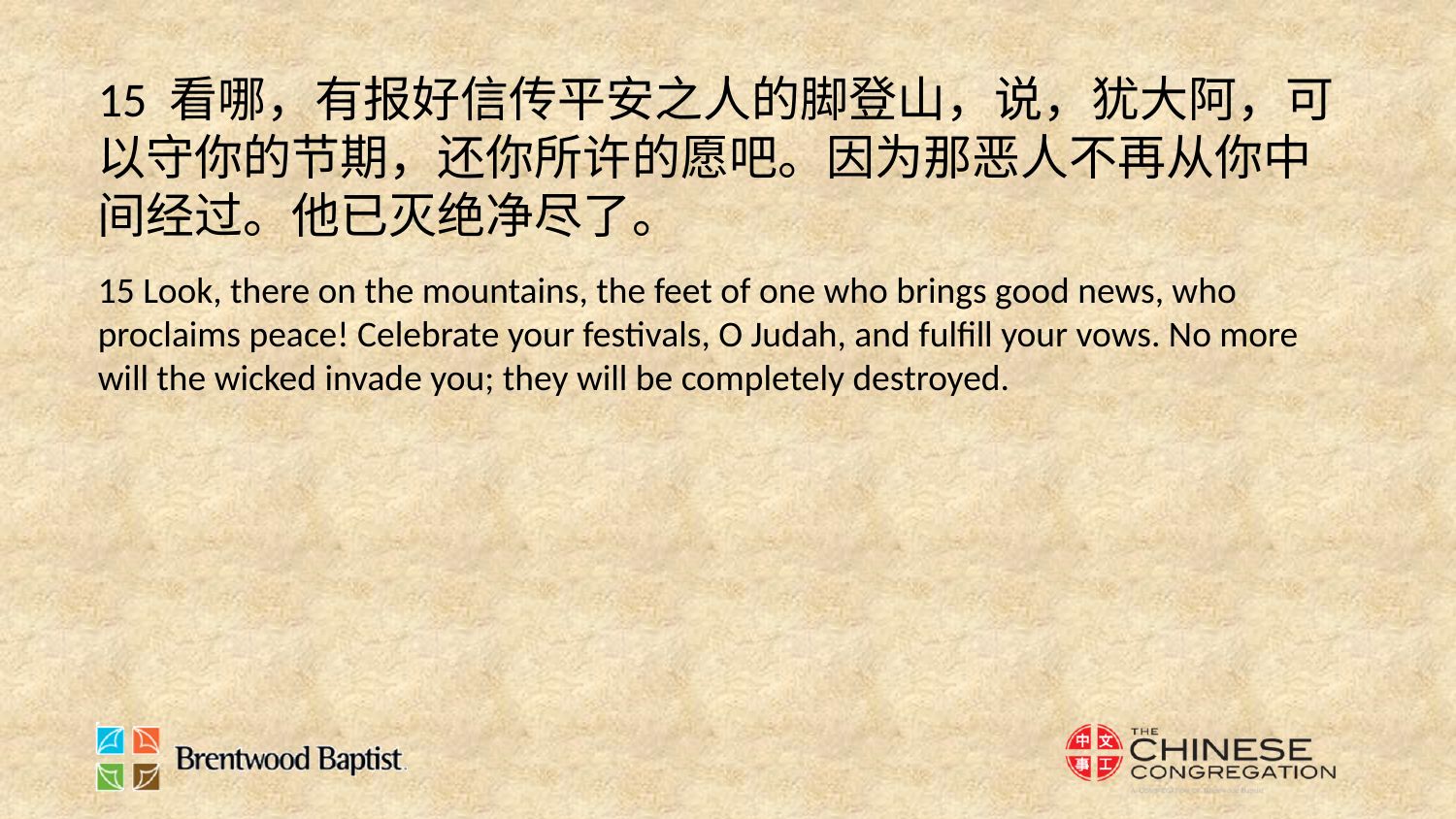

15 看哪，有报好信传平安之人的脚登山，说，犹大阿，可以守你的节期，还你所许的愿吧。因为那恶人不再从你中间经过。他已灭绝净尽了。

15 Look, there on the mountains, the feet of one who brings good news, who proclaims peace! Celebrate your festivals, O Judah, and fulfill your vows. No more will the wicked invade you; they will be completely destroyed.